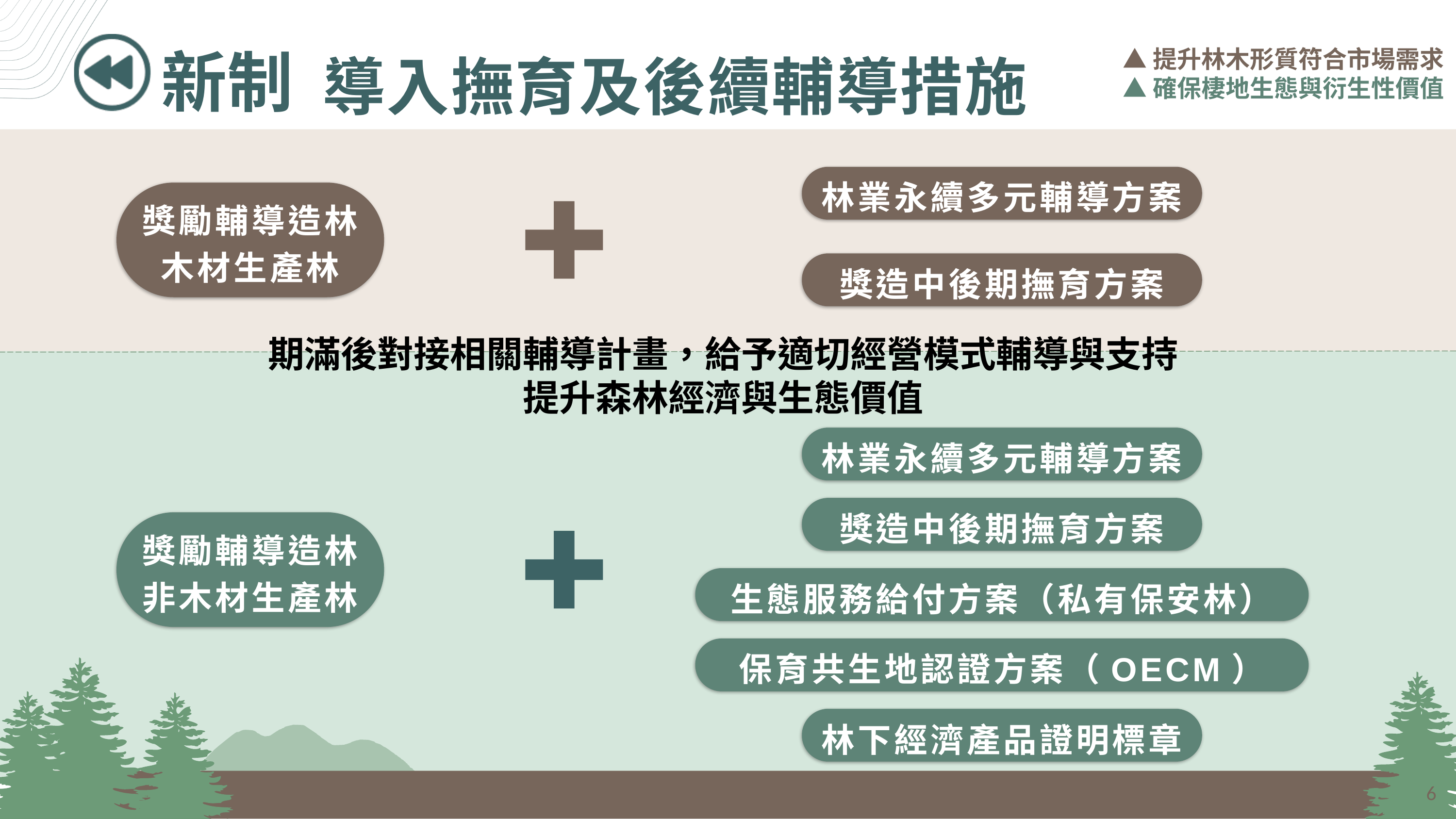

導入撫育及後續輔導措施
新制

▲提升林木形質符合市場需求
▲確保棲地生態與衍生性價值

林業永續多元輔導方案
獎勵輔導造林
木材生產林

獎造中後期撫育方案
期滿後對接相關輔導計畫，給予適切經營模式輔導與支持
提升森林經濟與生態價值

林業永續多元輔導方案
獎造中後期撫育方案
獎勵輔導造林
非木材生產林

生態服務給付方案（私有保安林）
保育共生地認證方案（OECM）

林下經濟產品證明標章

6